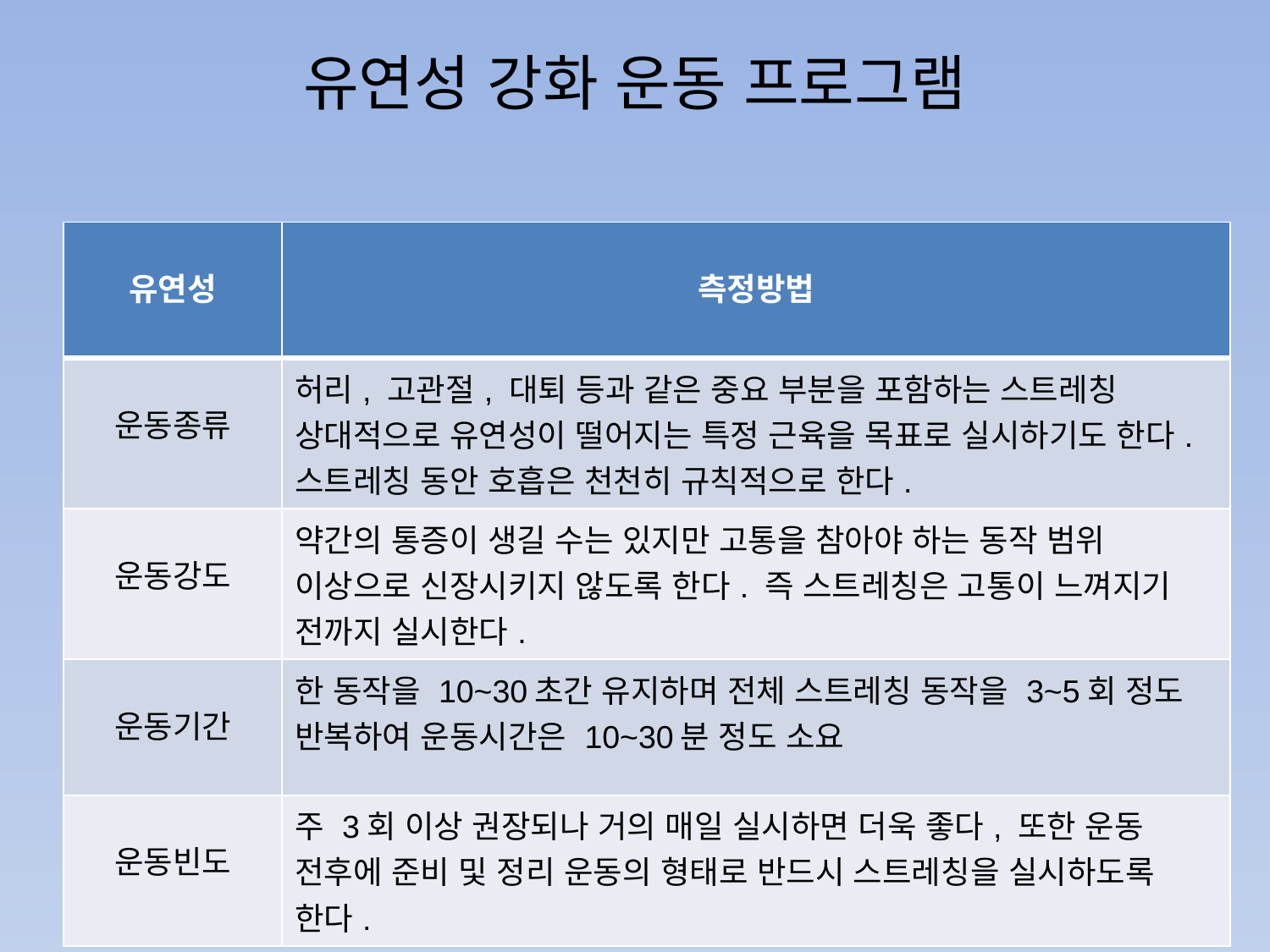

# 유연성 강화 운동 프로그램
| 유연성 | 측정방법 |
| --- | --- |
| 운동종류 | 허리, 고관절, 대퇴 등과 같은 중요 부분을 포함하는 스트레칭 상대적으로 유연성이 떨어지는 특정 근육을 목표로 실시하기도 한다. 스트레칭 동안 호흡은 천천히 규칙적으로 한다. |
| 운동강도 | 약간의 통증이 생길 수는 있지만 고통을 참아야 하는 동작 범위 이상으로 신장시키지 않도록 한다. 즉 스트레칭은 고통이 느껴지기 전까지 실시한다. |
| 운동기간 | 한 동작을 10~30초간 유지하며 전체 스트레칭 동작을 3~5회 정도 반복하여 운동시간은 10~30분 정도 소요 |
| 운동빈도 | 주 3회 이상 권장되나 거의 매일 실시하면 더욱 좋다, 또한 운동 전후에 준비 및 정리 운동의 형태로 반드시 스트레칭을 실시하도록 한다. |